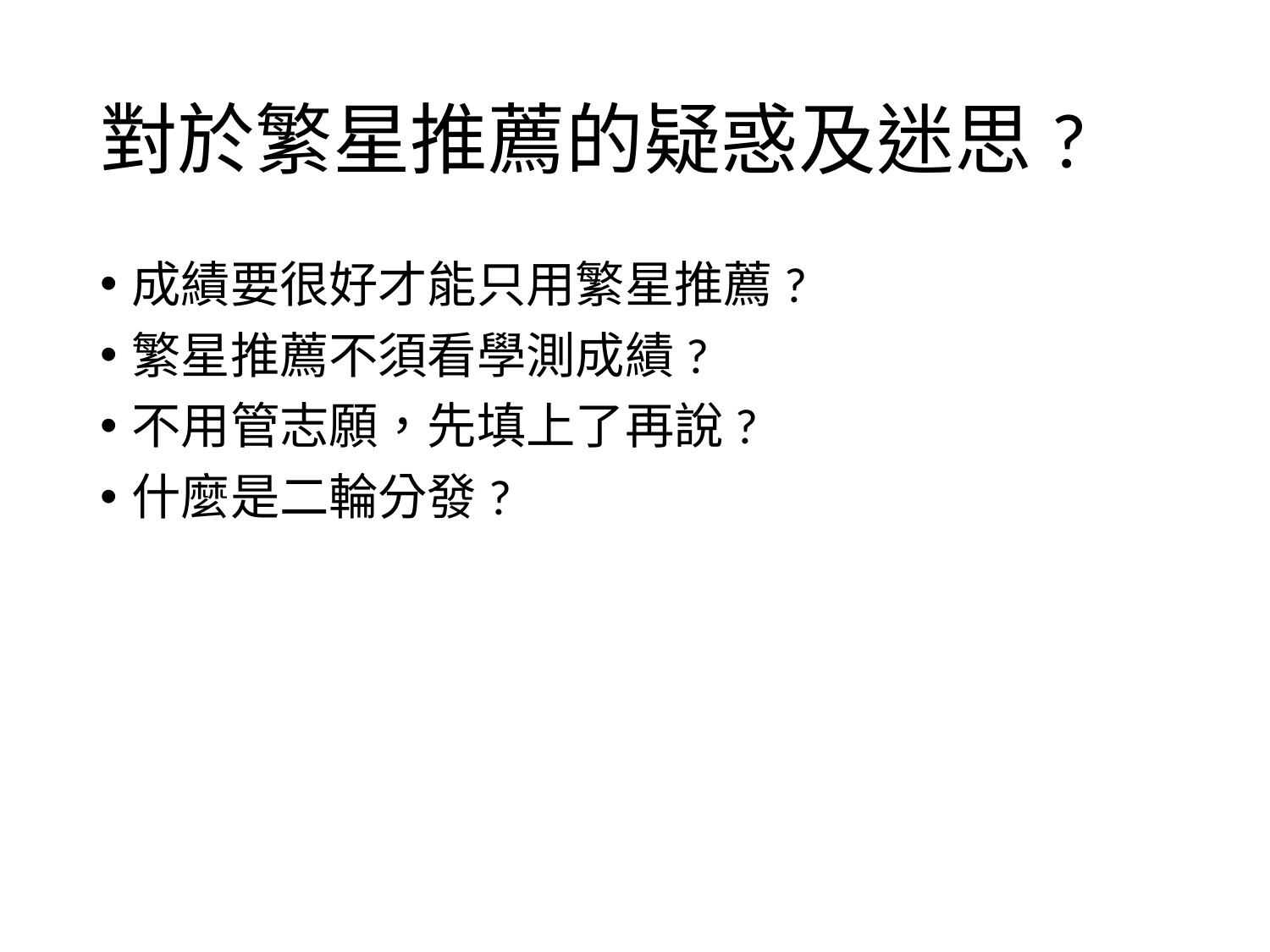

# 對於繁星推薦的疑惑及迷思?
成績要很好才能只用繁星推薦?
繁星推薦不須看學測成績?
不用管志願，先填上了再說?
什麼是二輪分發?